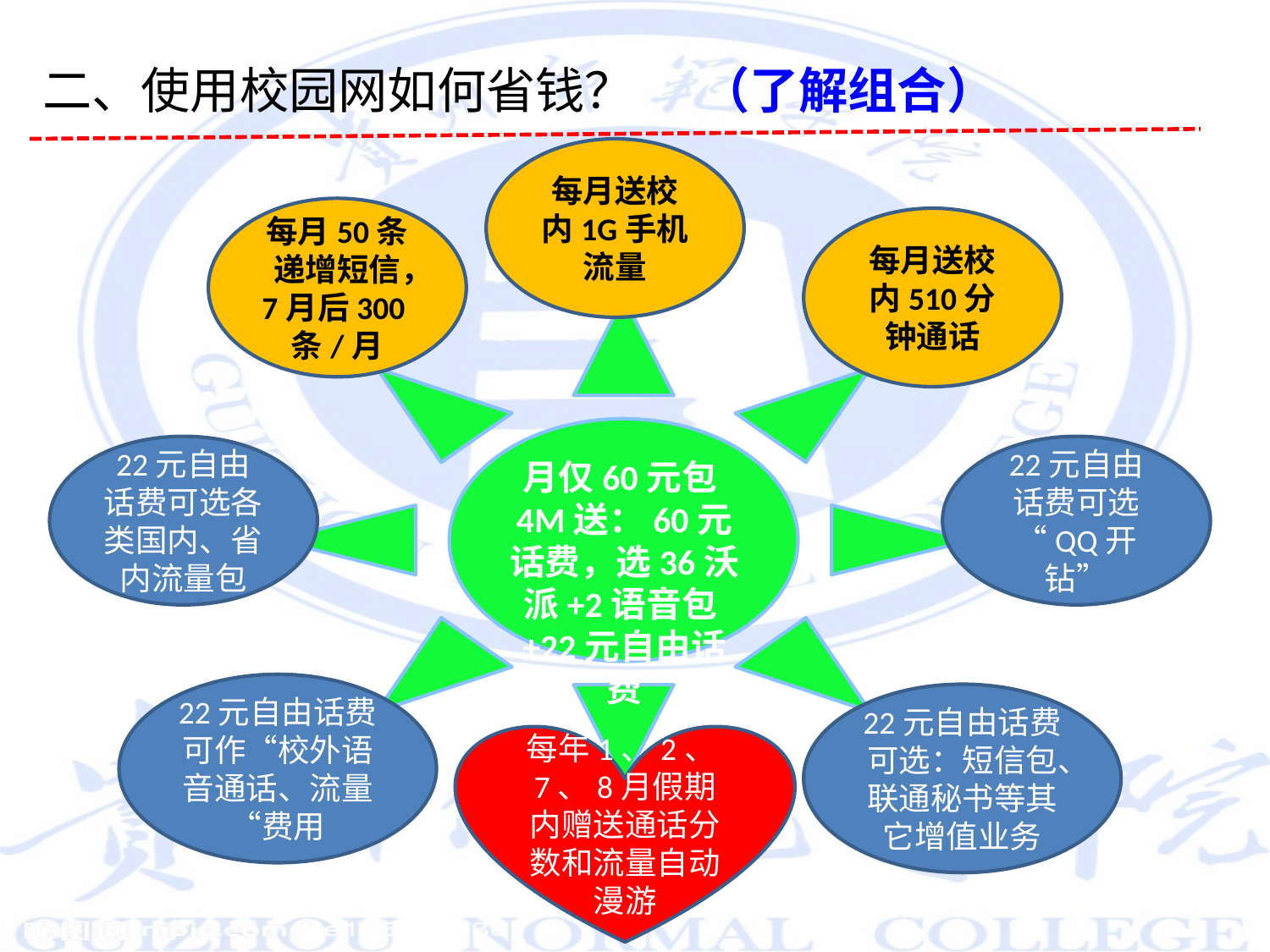

# 二、使用校园网如何省钱？      （了解组合）
每月送校内1G手机流量
每月50条递增短信，7月后300条/月
每月送校内510分钟通话

月仅60元包4M送：60元话费，选36沃派+2语音包+22元自由话费
22元自由话费可选各类国内、省内流量包
22元自由话费可选“QQ开钻”
22元自由话费可作“校外语音通话、流量“费用
22元自由话费可选：短信包、联通秘书等其它增值业务
每年1、2、7、8月假期内赠送通话分数和流量自动漫游